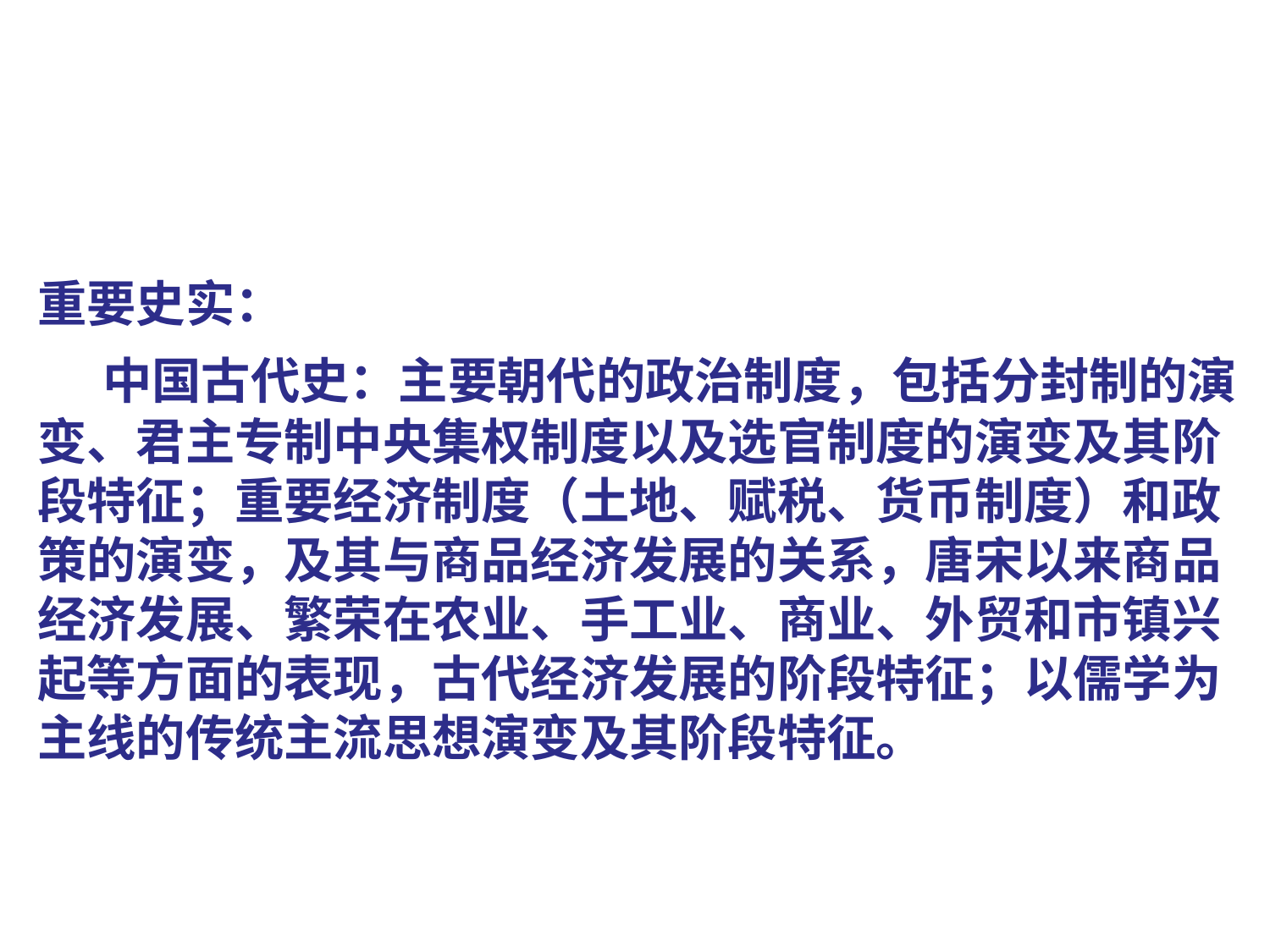

重要史实：
    中国古代史：主要朝代的政治制度，包括分封制的演变、君主专制中央集权制度以及选官制度的演变及其阶段特征；重要经济制度（土地、赋税、货币制度）和政策的演变，及其与商品经济发展的关系，唐宋以来商品经济发展、繁荣在农业、手工业、商业、外贸和市镇兴起等方面的表现，古代经济发展的阶段特征；以儒学为主线的传统主流思想演变及其阶段特征。